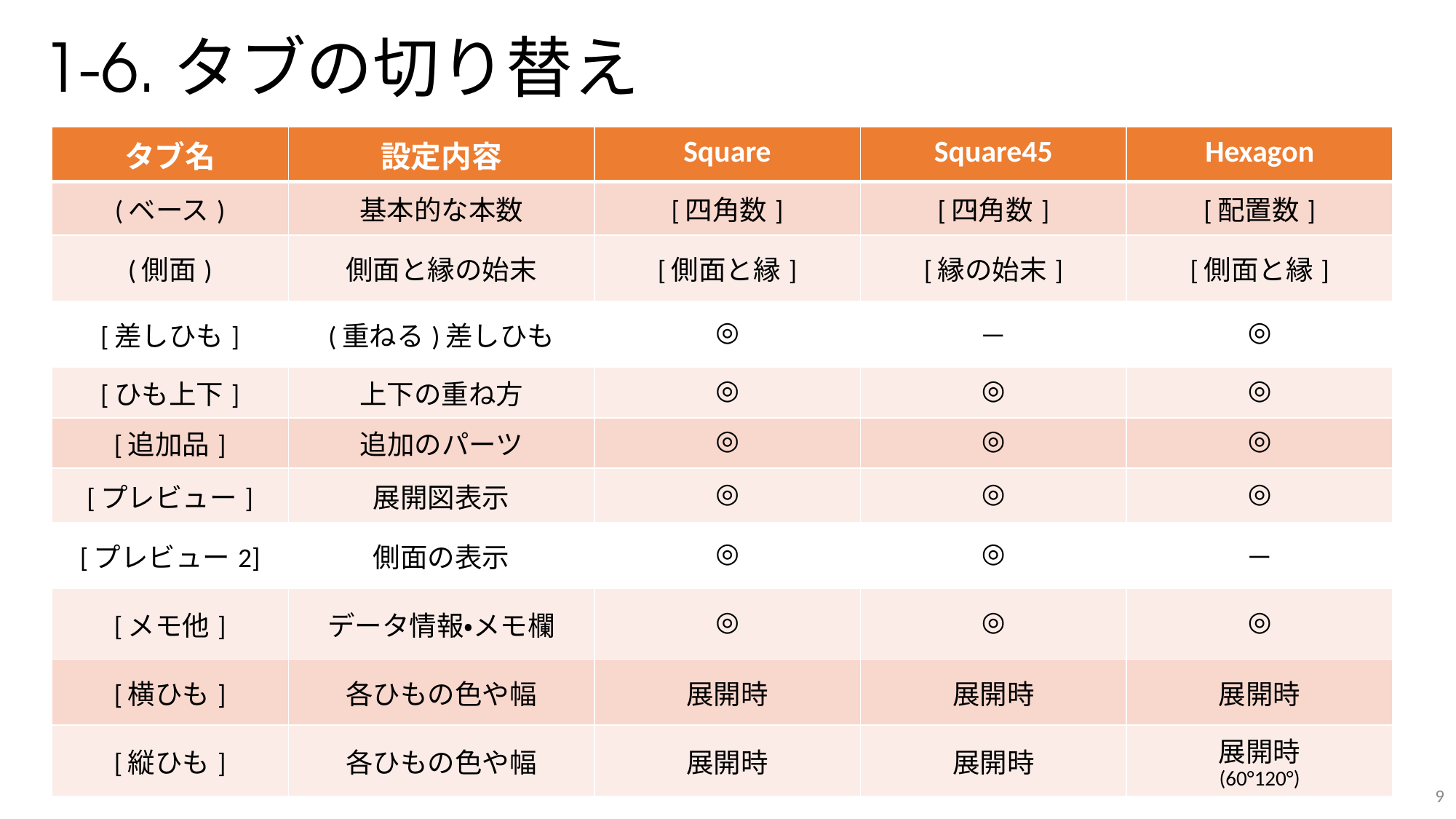

# 1-6.タブの切り替え
| タブ名 | 設定内容 | Square | Square45 | Hexagon |
| --- | --- | --- | --- | --- |
| (ベース) | 基本的な本数 | [四角数] | [四角数] | [配置数] |
| (側面) | 側面と縁の始末 | [側面と縁] | [縁の始末] | [側面と縁] |
| [差しひも] | (重ねる)差しひも | ◎ | － | ◎ |
| [ひも上下] | 上下の重ね方 | ◎ | ◎ | ◎ |
| [追加品] | 追加のパーツ | ◎ | ◎ | ◎ |
| [プレビュー] | 展開図表示 | ◎ | ◎ | ◎ |
| [プレビュー2] | 側面の表示 | ◎ | ◎ | － |
| [メモ他] | データ情報・メモ欄 | ◎ | ◎ | ◎ |
| [横ひも] | 各ひもの色や幅 | 展開時 | 展開時 | 展開時 |
| [縦ひも] | 各ひもの色や幅 | 展開時 | 展開時 | 展開時 (60°120°) |
9